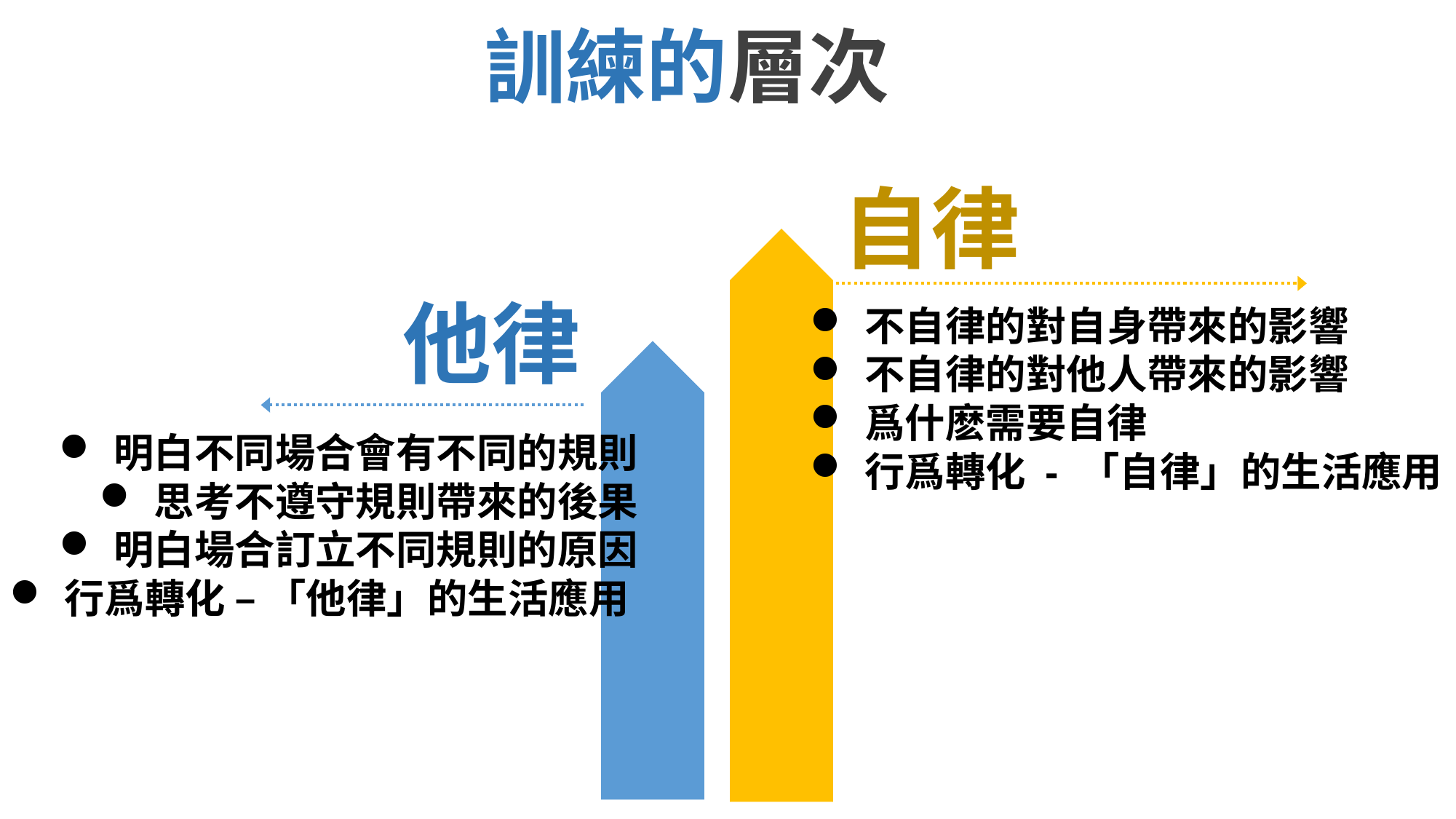

# 訓練的層次
自律
他律
不自律的對自身帶來的影響
不自律的對他人帶來的影響
爲什麽需要自律
行爲轉化 - 「自律」的生活應用
明白不同場合會有不同的規則
思考不遵守規則帶來的後果
明白場合訂立不同規則的原因
行爲轉化 – 「他律」的生活應用